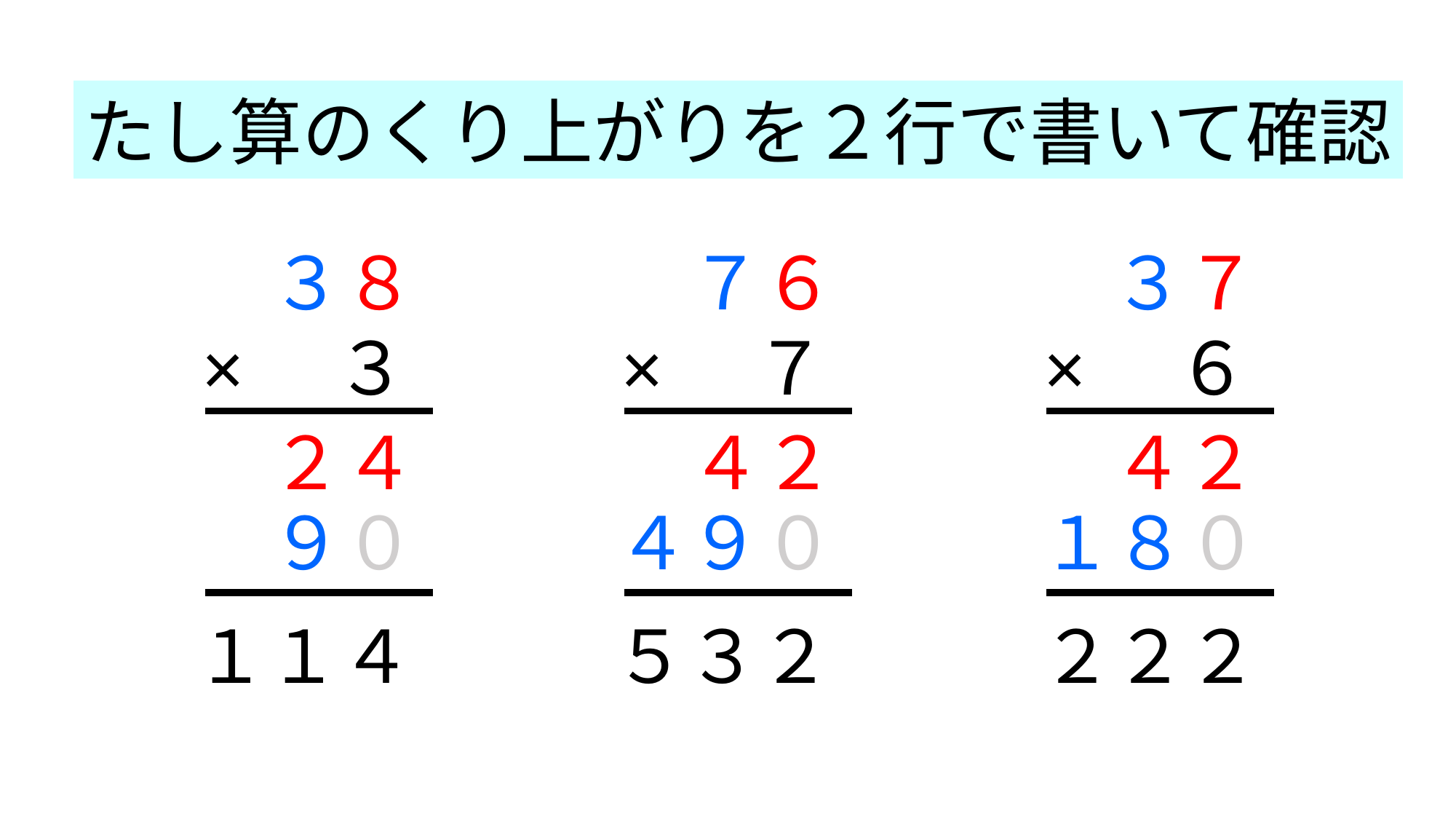

たし算のくり上がりを２行で書いて確認
３８
７６
３７
×　３
×　７
×　６
２４
４２
４２
９０
４９０
１８０
１１４
５３２
２２２